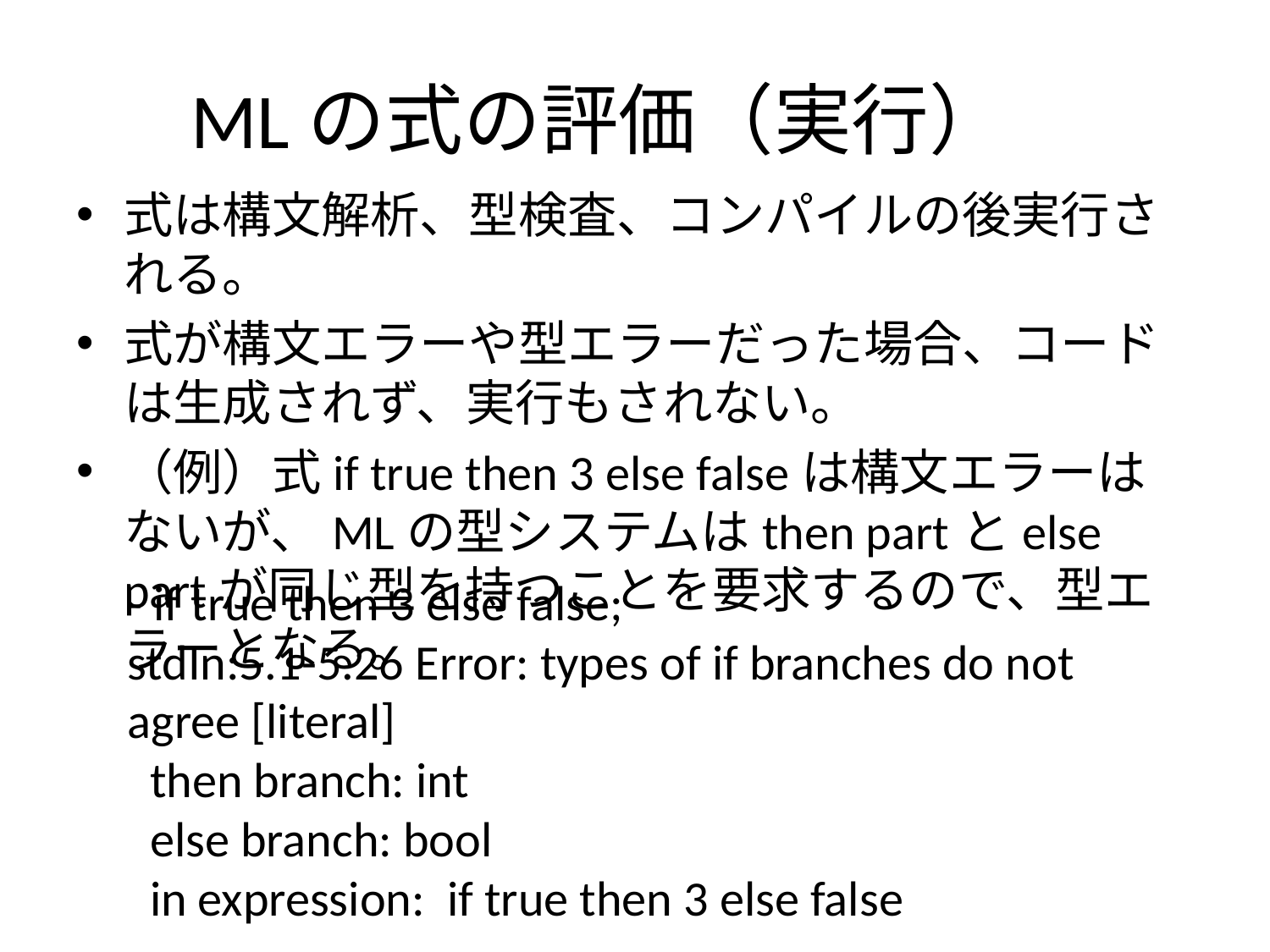

# MLの式の評価（実行）
式は構文解析、型検査、コンパイルの後実行される。
式が構文エラーや型エラーだった場合、コードは生成されず、実行もされない。
（例）式if true then 3 else falseは構文エラーはないが、MLの型システムはthen partとelse partが同じ型を持つことを要求するので、型エラーとなる。
- if true then 3 else false;
stdIn:5.1-5.26 Error: types of if branches do not agree [literal]
  then branch: int
  else branch: bool
  in expression:  if true then 3 else false